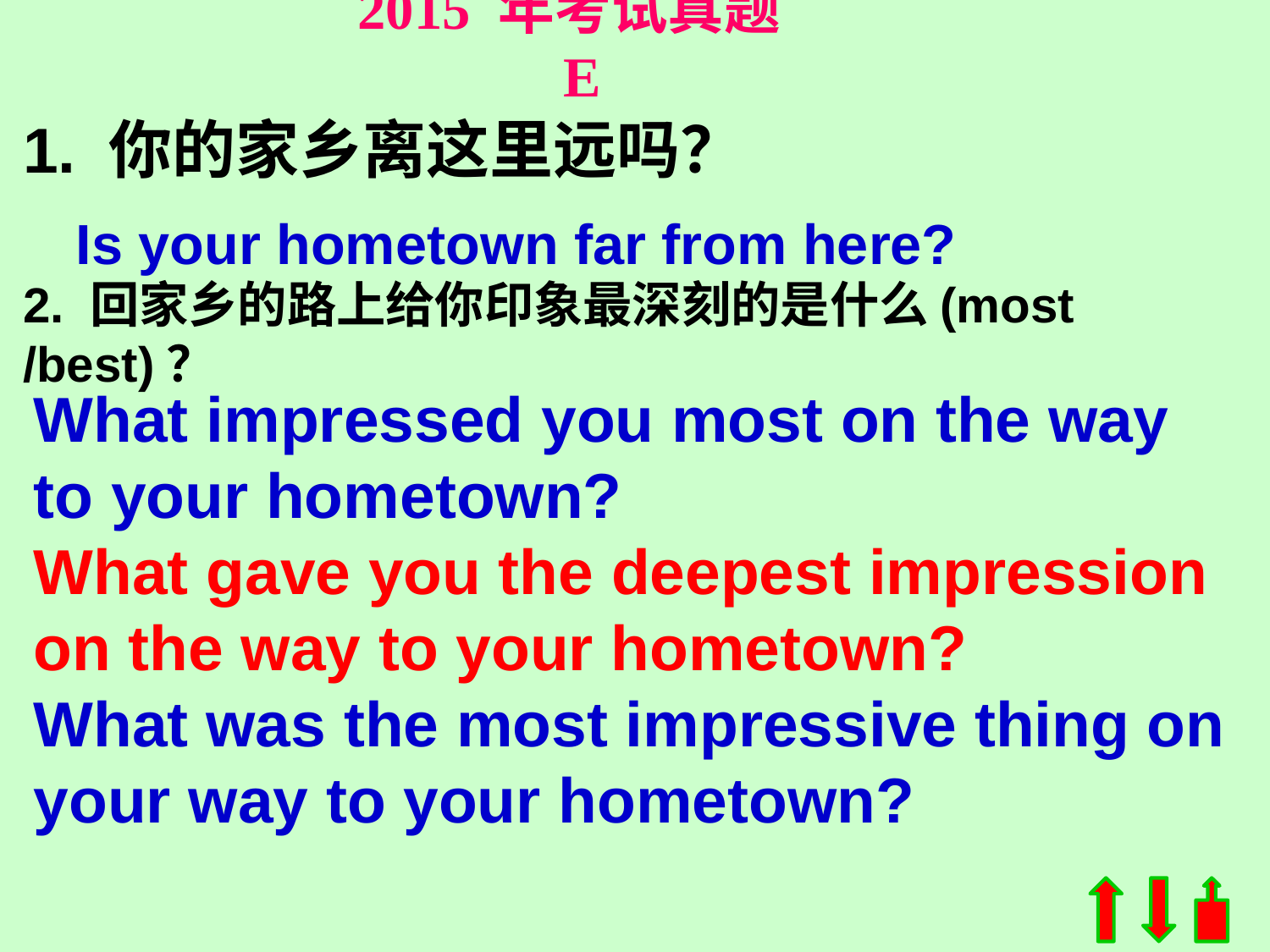

2015 年考试真题   E
1. 你的家乡离这里远吗？
Is your hometown far from here?
2. 回家乡的路上给你印象最深刻的是什么(most /best)？
What impressed you most on the way to your hometown?
What gave you the deepest impression on the way to your hometown?
What was the most impressive thing on your way to your hometown?